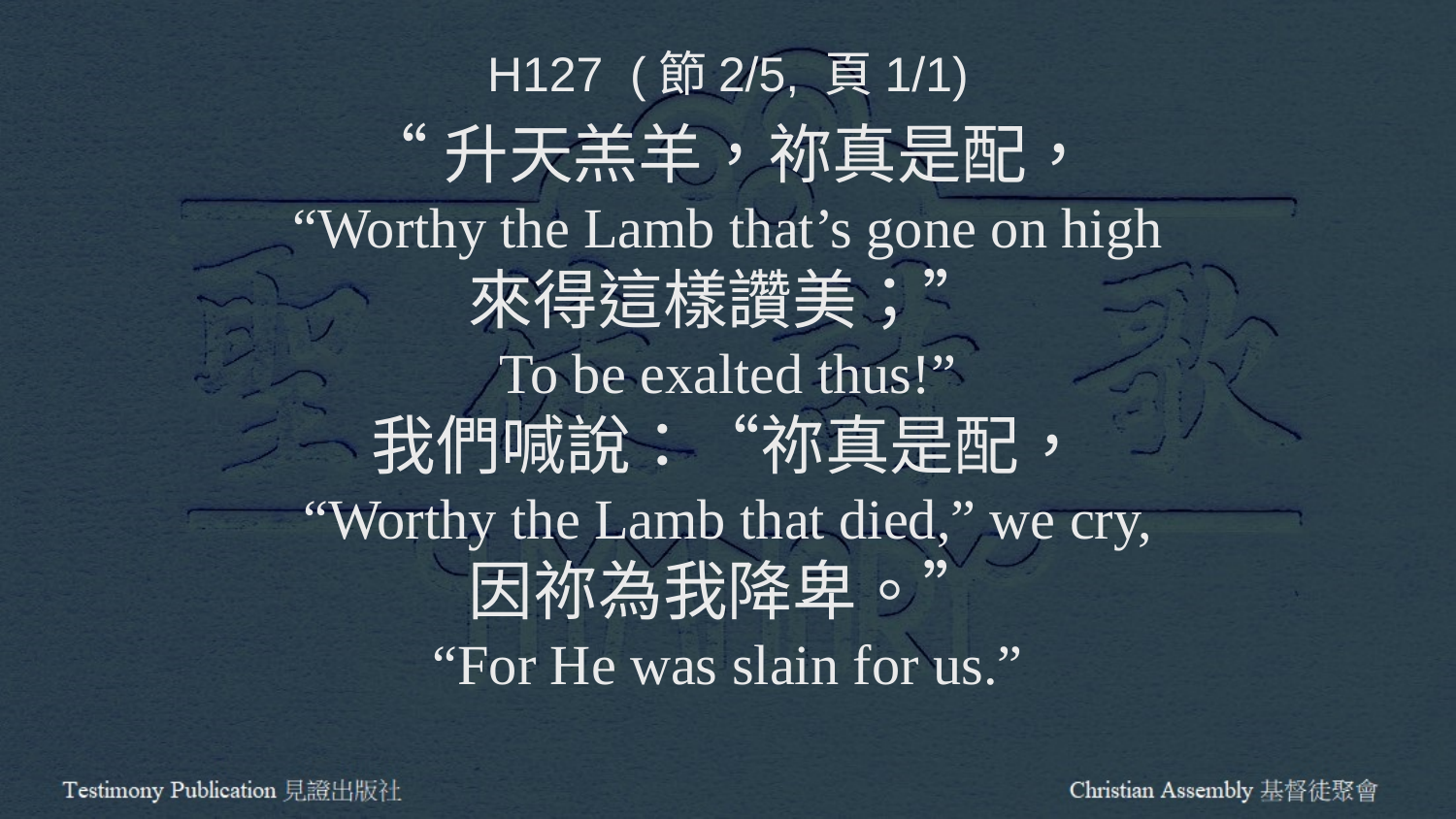

H127  (節2/5, 頁1/1)
“升天羔羊，祢真是配，
“Worthy the Lamb that’s gone on high
來得這樣讚美；”
To be exalted thus!”
我們喊說：“祢真是配，
“Worthy the Lamb that died,” we cry,
因祢為我降卑。”
“For He was slain for us.”